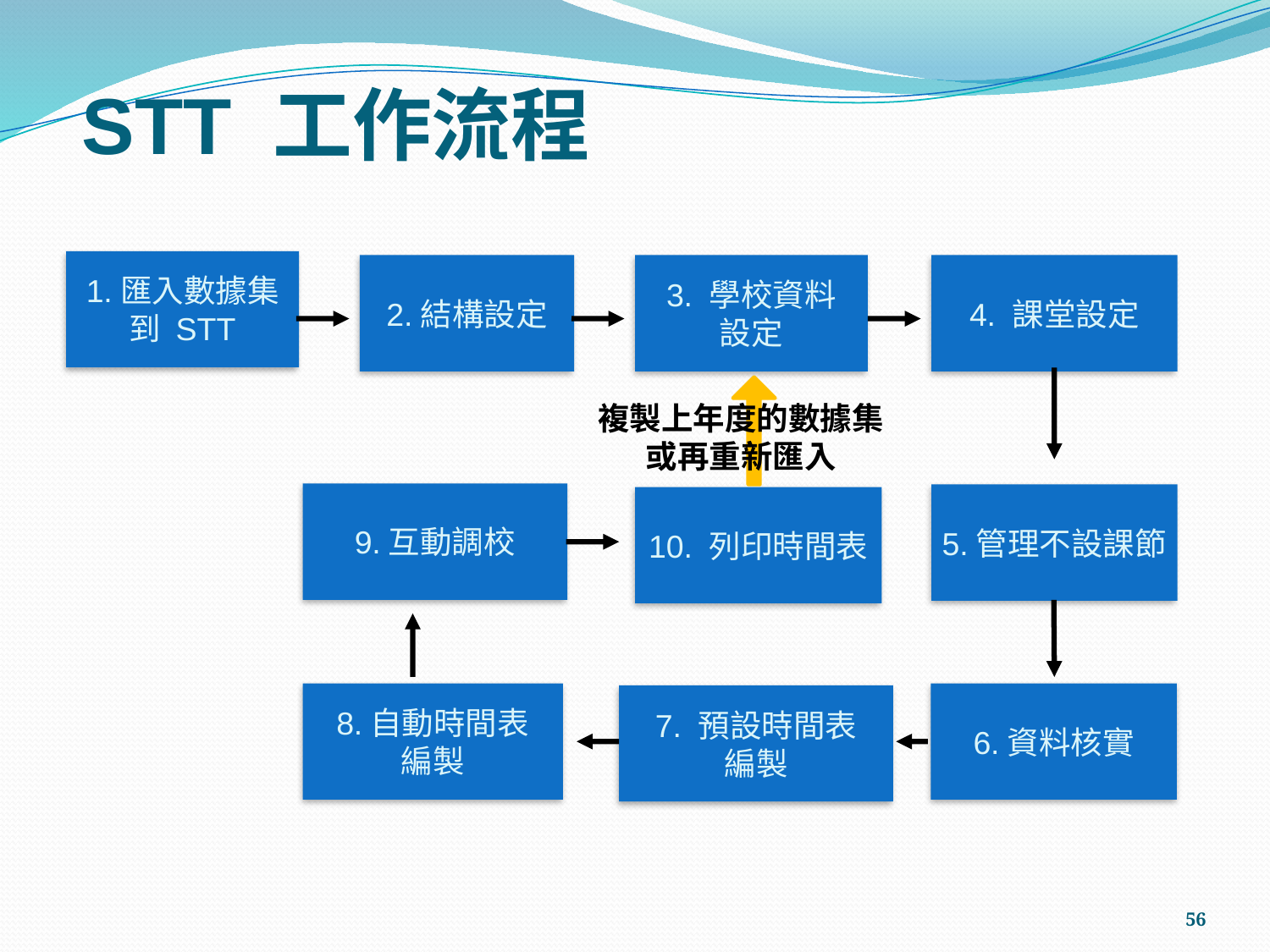

STT 工作流程
1.匯入數據集
到 STT
2.結構設定
3. 學校資料
設定
4. 課堂設定

複製上年度的數據集
或再重新匯入
9.互動調校
5.管理不設課節
10. 列印時間表

8.自動時間表
編製
6.資料核實
7. 預設時間表
編製

56